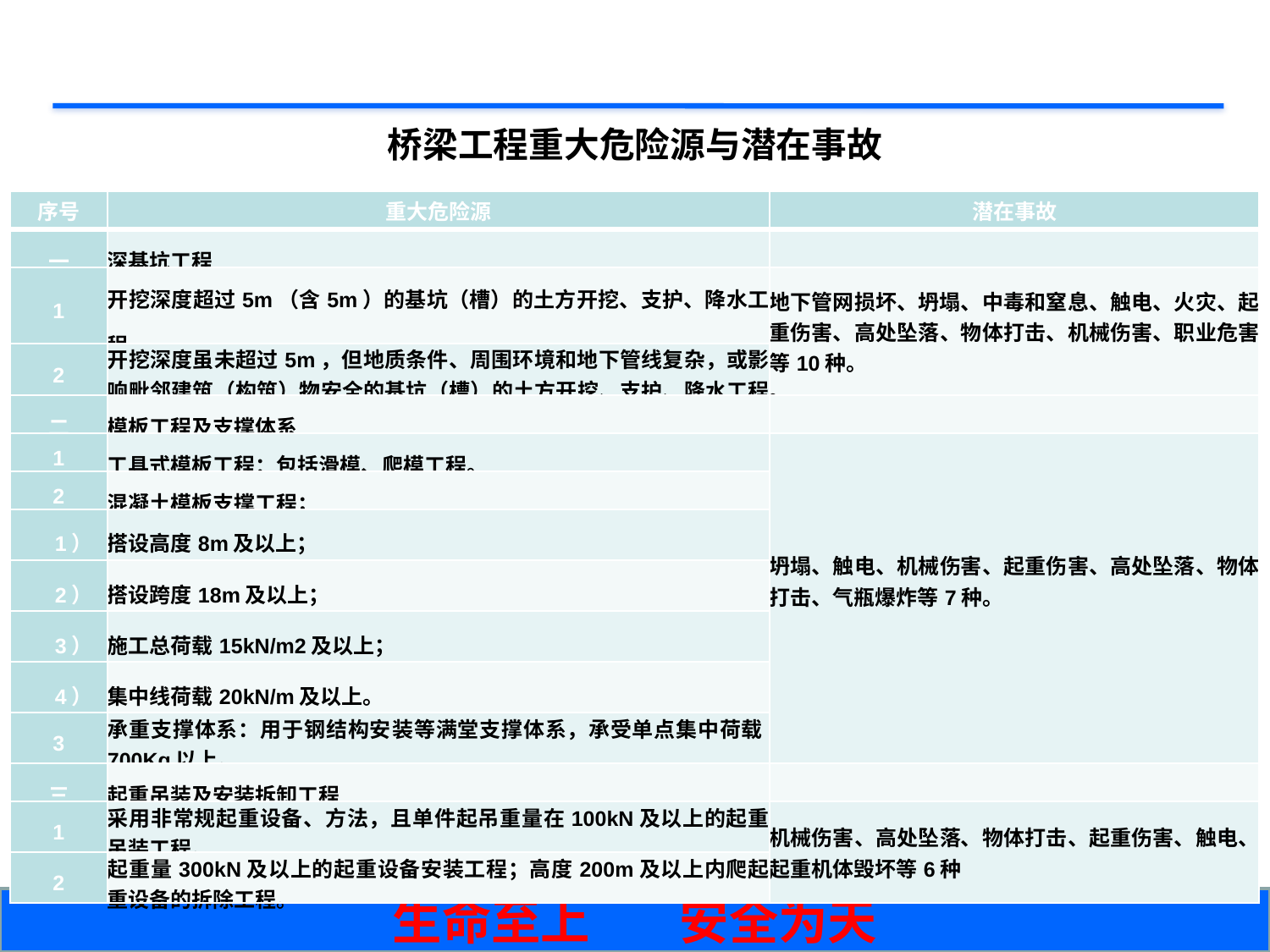

桥梁工程重大危险源与潜在事故
| 序号 | 重大危险源 | 潜在事故 |
| --- | --- | --- |
| 一 | 深基坑工程 |  |
| 1 | 开挖深度超过5m（含5m）的基坑（槽）的土方开挖、支护、降水工程 | 地下管网损坏、坍塌、中毒和窒息、触电、火灾、起重伤害、高处坠落、物体打击、机械伤害、职业危害等10种。 |
| 2 | 开挖深度虽未超过5m，但地质条件、周围环境和地下管线复杂，或影响毗邻建筑（构筑）物安全的基坑（槽）的土方开挖、支护、降水工程。 |  |
| 二 | 模板工程及支撑体系 |  |
| 1 | 工具式模板工程：包括滑模、爬模工程。 | 坍塌、触电、机械伤害、起重伤害、高处坠落、物体打击、气瓶爆炸等7种。 |
| 2 | 混凝土模板支撑工程； |  |
| 1） | 搭设高度8m及以上； |  |
| 2） | 搭设跨度18m及以上； |  |
| 3） | 施工总荷载15kN/m2及以上； |  |
| 4） | 集中线荷载20kN/m及以上。 |  |
| 3 | 承重支撑体系：用于钢结构安装等满堂支撑体系，承受单点集中荷载700Kg以上。 |  |
| 三 | 起重吊装及安装拆卸工程 |  |
| 1 | 采用非常规起重设备、方法，且单件起吊重量在100kN及以上的起重吊装工程。 | 机械伤害、高处坠落、物体打击、起重伤害、触电、起重机体毁坏等6种 |
| 2 | 起重量300kN及以上的起重设备安装工程；高度200m及以上内爬起重设备的拆除工程。 |  |